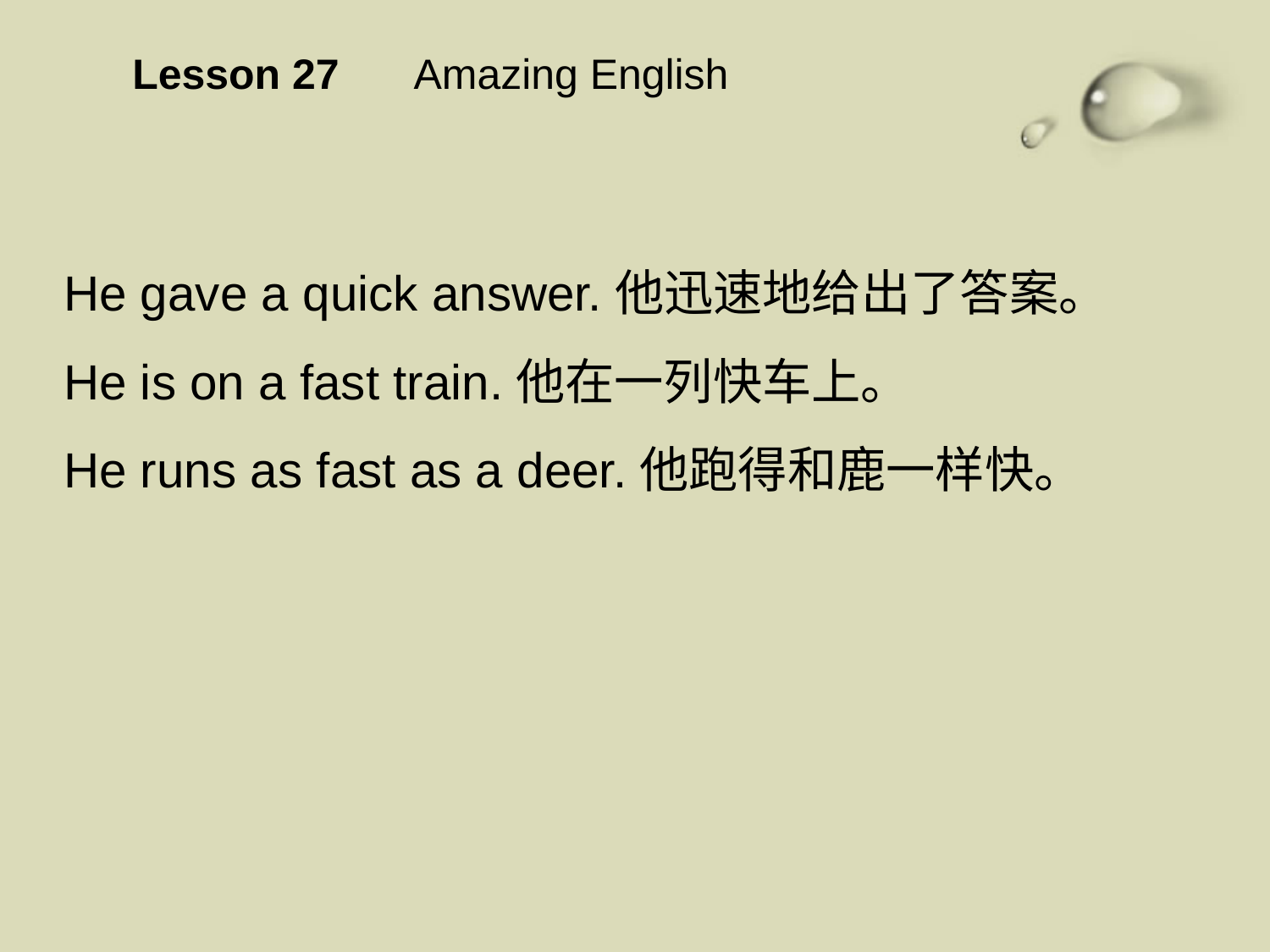

Lesson 27 　Amazing English
He gave a quick answer.他迅速地给出了答案。
He is on a fast train.他在一列快车上。
He runs as fast as a deer.他跑得和鹿一样快。